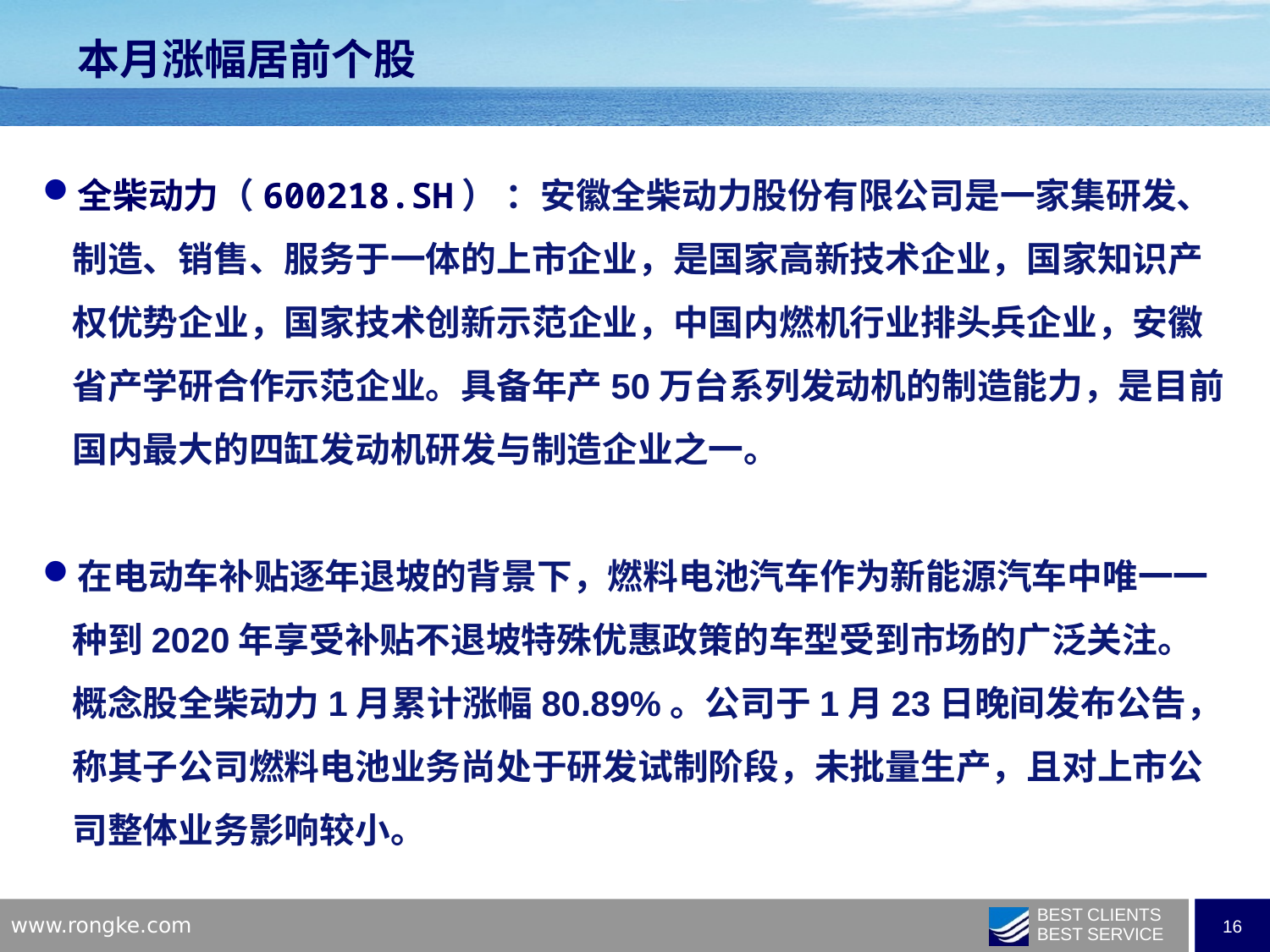

本月涨幅居前个股
全柴动力（600218.SH） ：安徽全柴动力股份有限公司是一家集研发、制造、销售、服务于一体的上市企业，是国家高新技术企业，国家知识产权优势企业，国家技术创新示范企业，中国内燃机行业排头兵企业，安徽省产学研合作示范企业。具备年产50万台系列发动机的制造能力，是目前国内最大的四缸发动机研发与制造企业之一。

在电动车补贴逐年退坡的背景下，燃料电池汽车作为新能源汽车中唯一一种到2020年享受补贴不退坡特殊优惠政策的车型受到市场的广泛关注。概念股全柴动力1月累计涨幅80.89%。公司于1月23日晚间发布公告，称其子公司燃料电池业务尚处于研发试制阶段，未批量生产，且对上市公司整体业务影响较小。